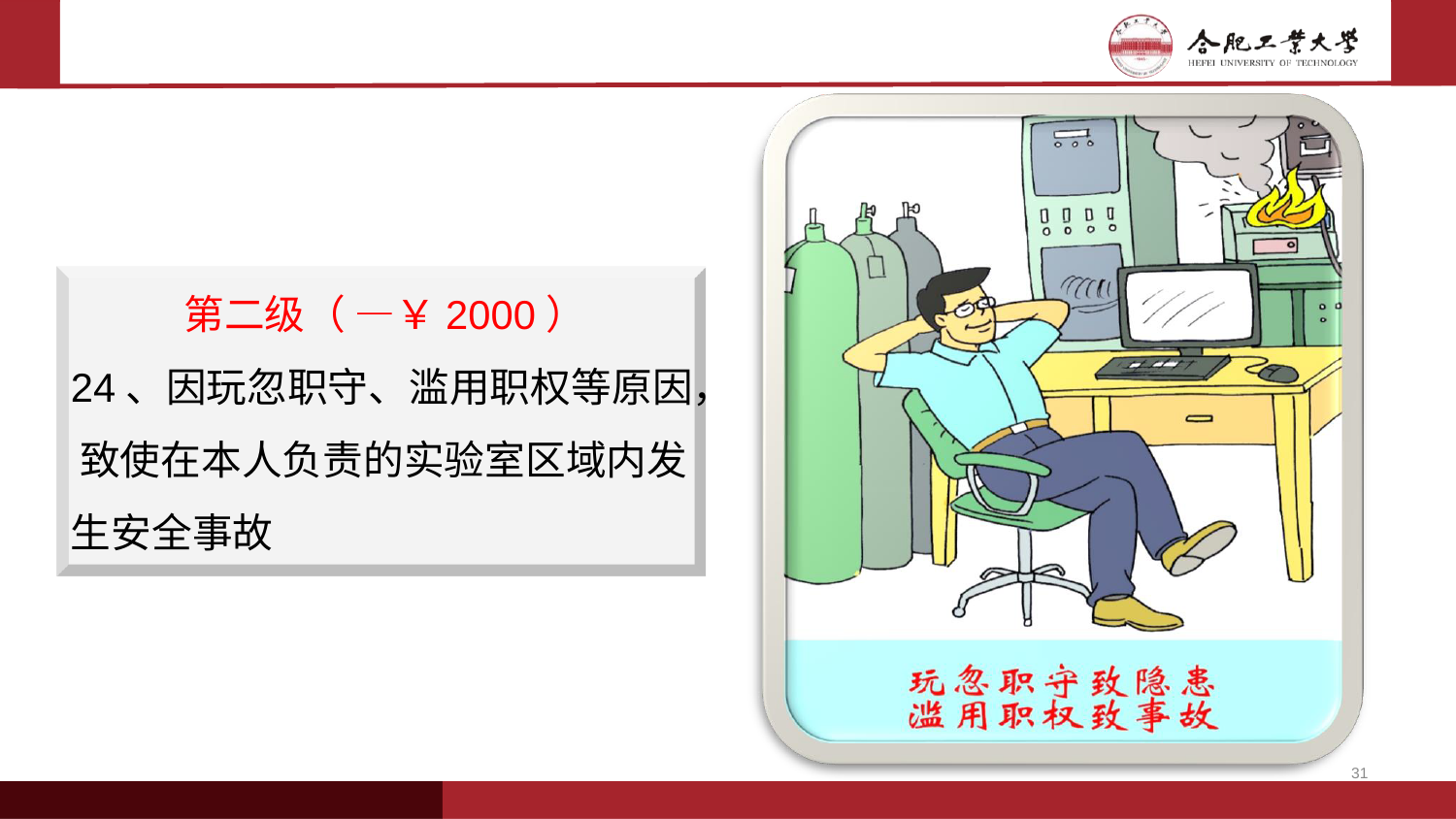

第二级（ —￥2000）
24、因玩忽职守、滥用职权等原因， 致使在本人负责的实验室区域内发 生安全事故